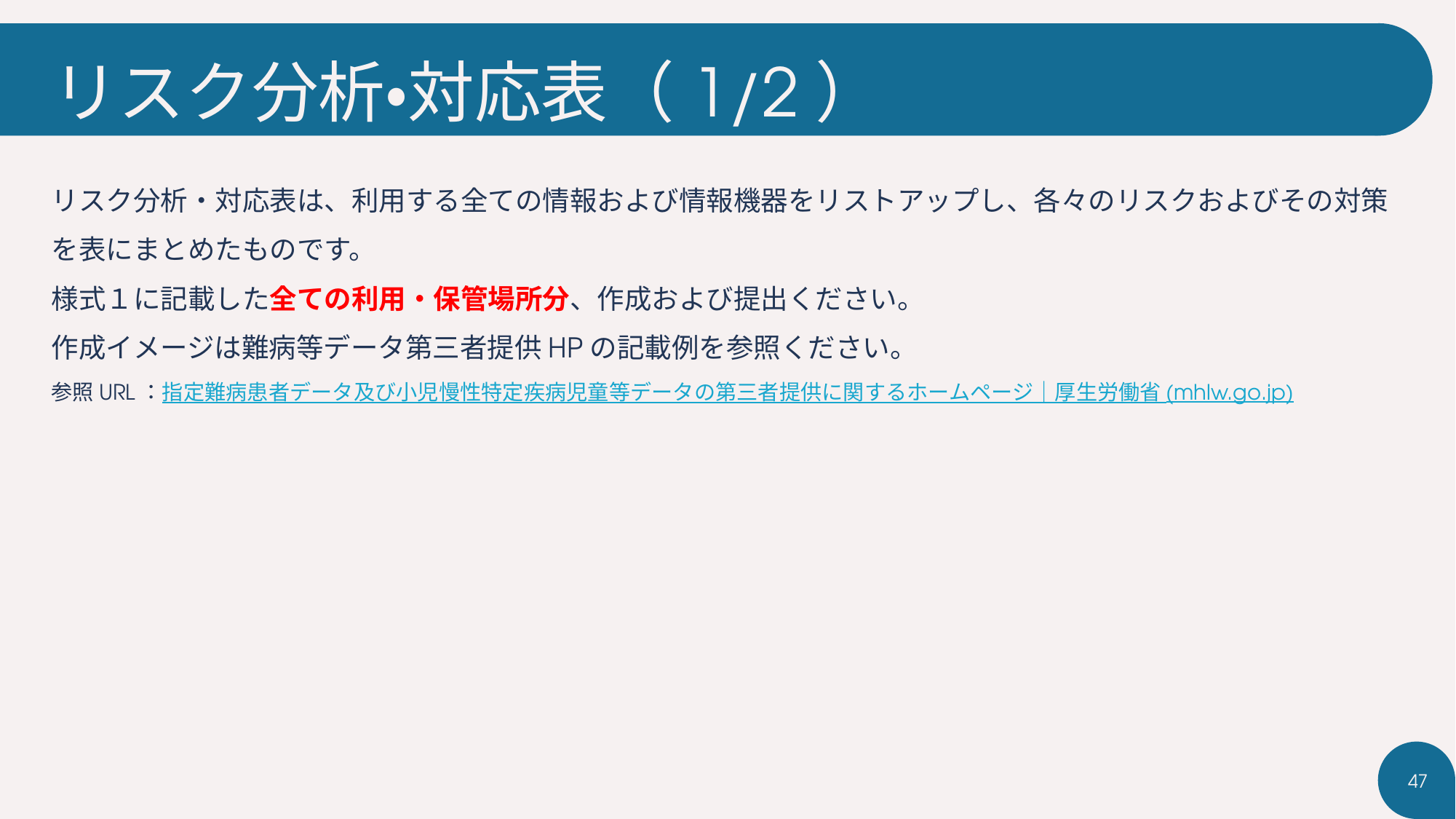

# リスク分析・対応表（1/2）
リスク分析・対応表は、利用する全ての情報および情報機器をリストアップし、各々のリスクおよびその対策を表にまとめたものです。
様式１に記載した全ての利用・保管場所分、作成および提出ください。
作成イメージは難病等データ第三者提供HPの記載例を参照ください。
参照URL：指定難病患者データ及び小児慢性特定疾病児童等データの第三者提供に関するホームページ｜厚生労働省 (mhlw.go.jp)
47